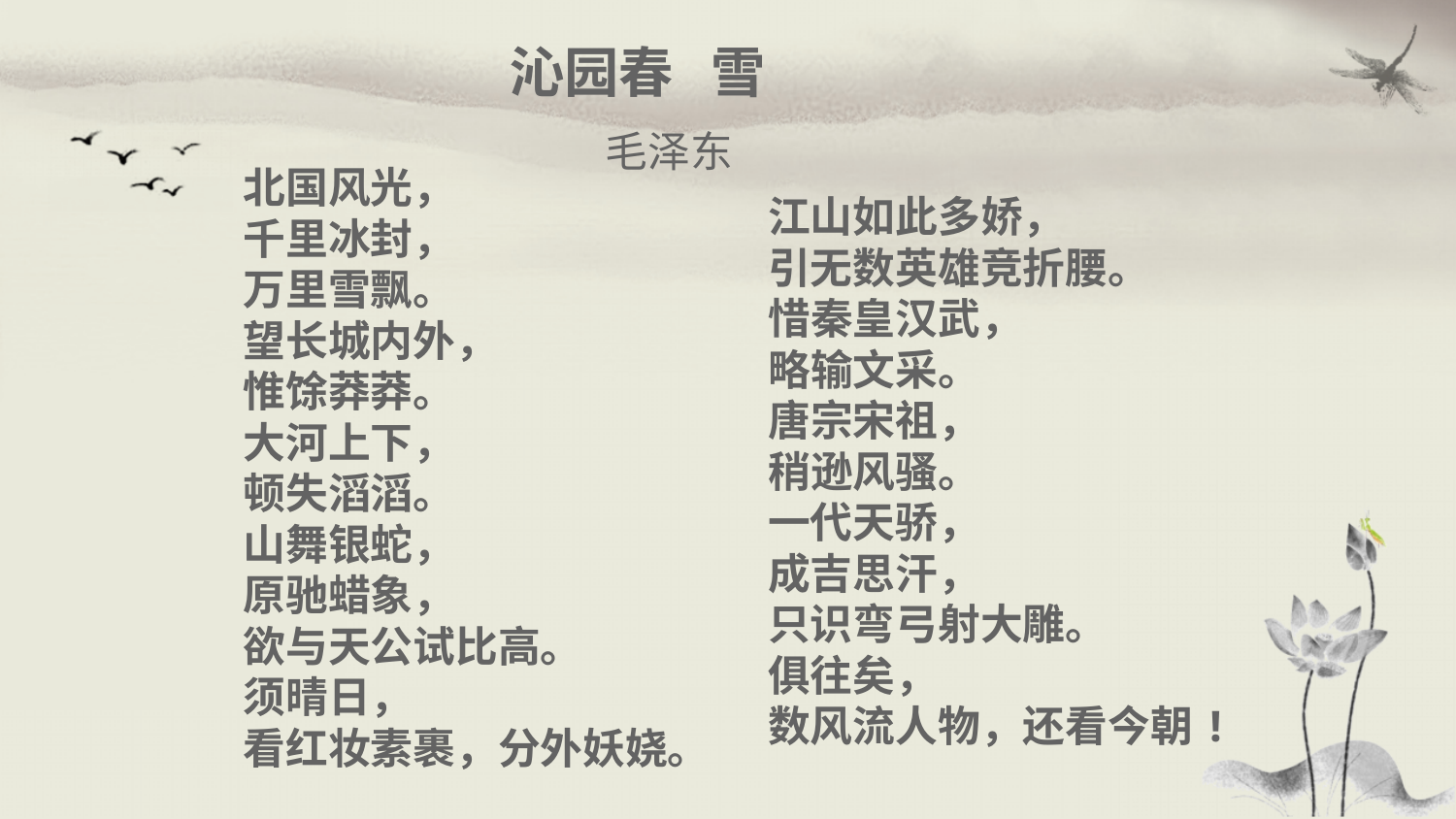

沁园春   雪
         毛泽东
北国风光，
千里冰封，
万里雪飘。
望长城内外，
惟馀莽莽。
大河上下，
顿失滔滔。
山舞银蛇，
原驰蜡象，
欲与天公试比高。
须晴日，
看红妆素裹，分外妖娆。
江山如此多娇，
引无数英雄竞折腰。
惜秦皇汉武，
略输文采。
唐宗宋祖，
稍逊风骚。
一代天骄，
成吉思汗，
只识弯弓射大雕。
俱往矣，
数风流人物，还看今朝!